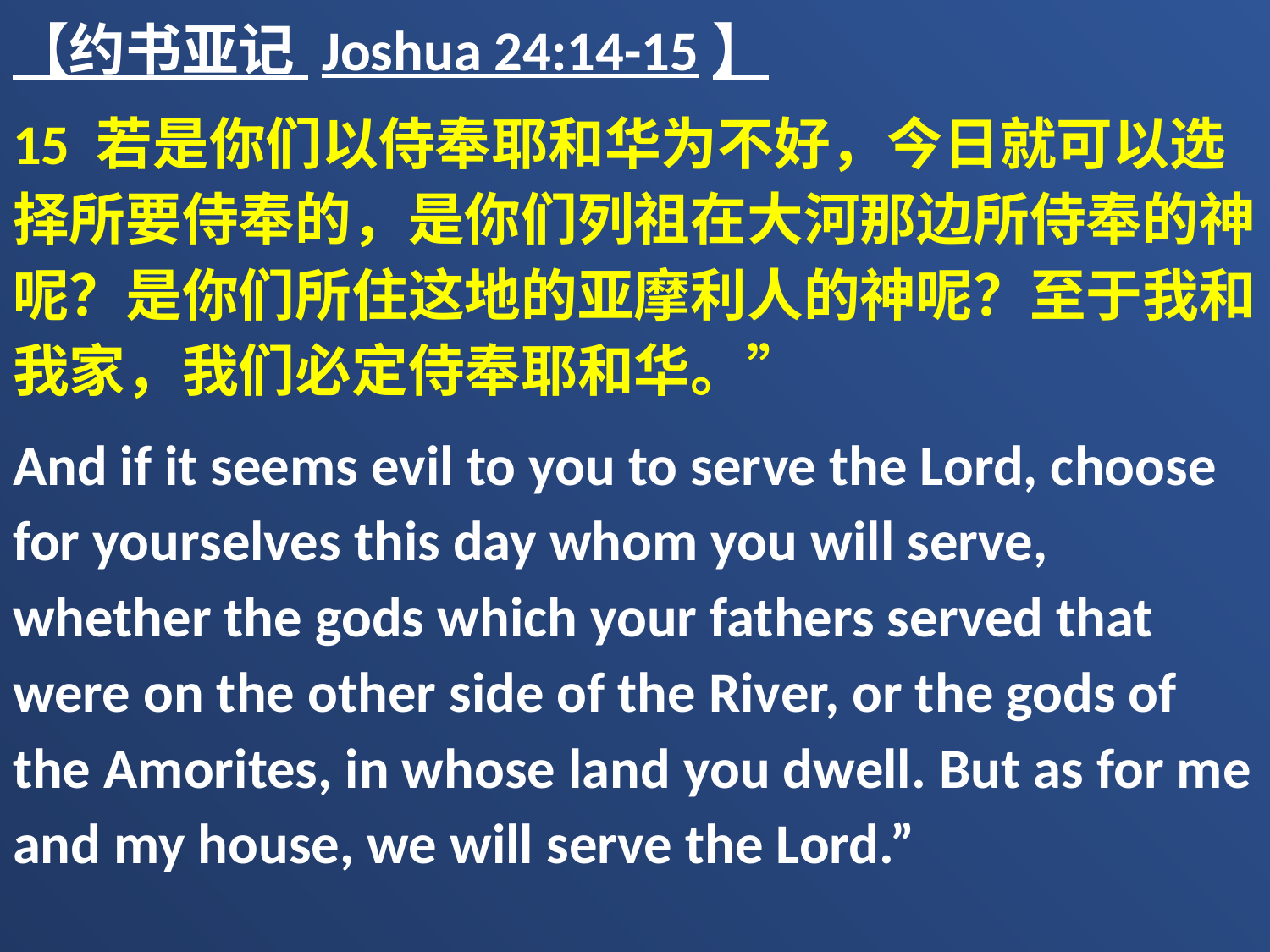

【约书亚记 Joshua 24:14-15】
15 若是你们以侍奉耶和华为不好，今日就可以选择所要侍奉的，是你们列祖在大河那边所侍奉的神呢？是你们所住这地的亚摩利人的神呢？至于我和我家，我们必定侍奉耶和华。”
And if it seems evil to you to serve the Lord, choose for yourselves this day whom you will serve, whether the gods which your fathers served that were on the other side of the River, or the gods of the Amorites, in whose land you dwell. But as for me and my house, we will serve the Lord.”